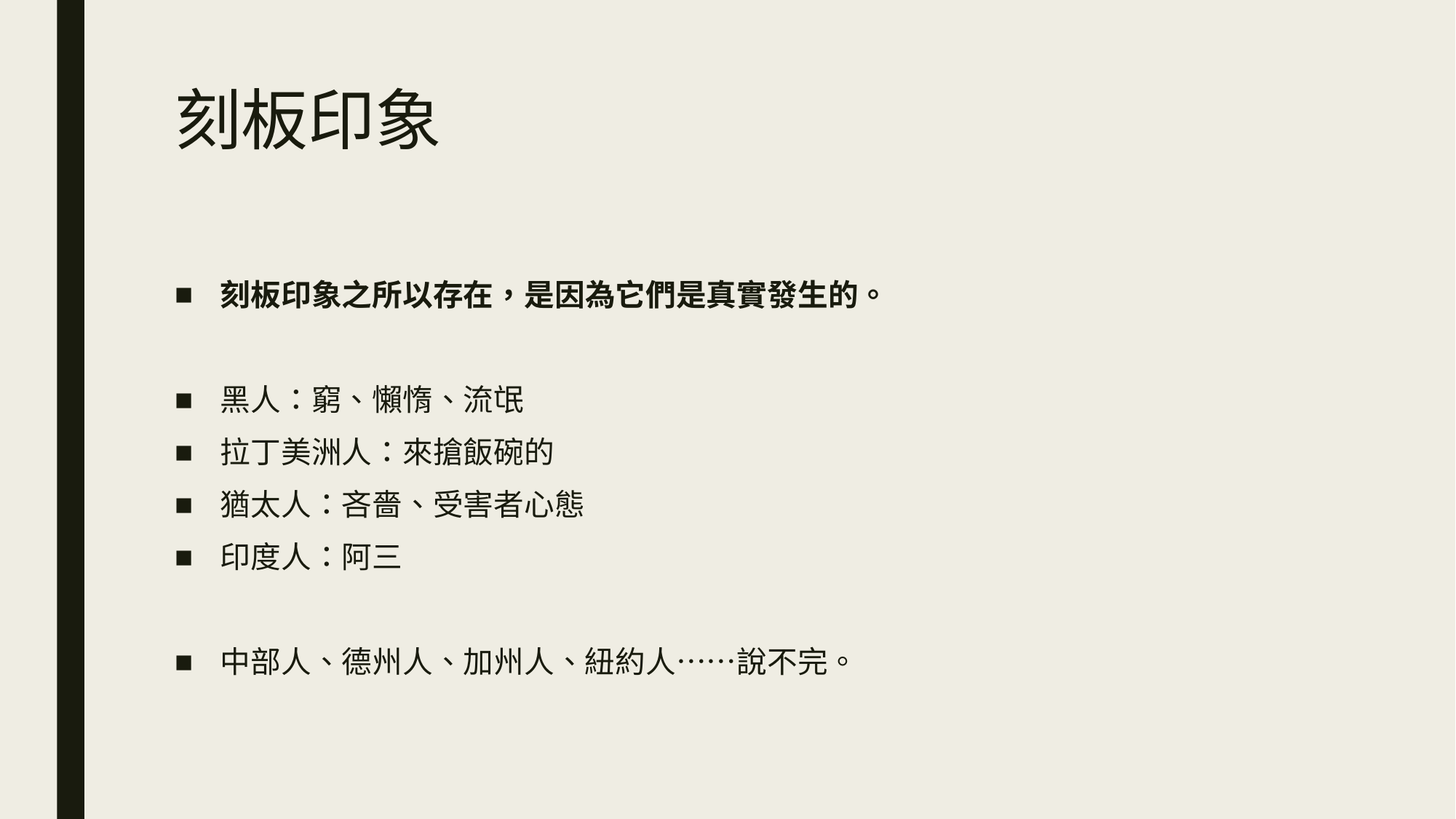

# 刻板印象
刻板印象之所以存在，是因為它們是真實發生的。

黑人：窮、懶惰、流氓
拉丁美洲人：來搶飯碗的
猶太人：吝嗇、受害者心態
印度人：阿三

中部人、德州人、加州人、紐約人⋯⋯說不完。